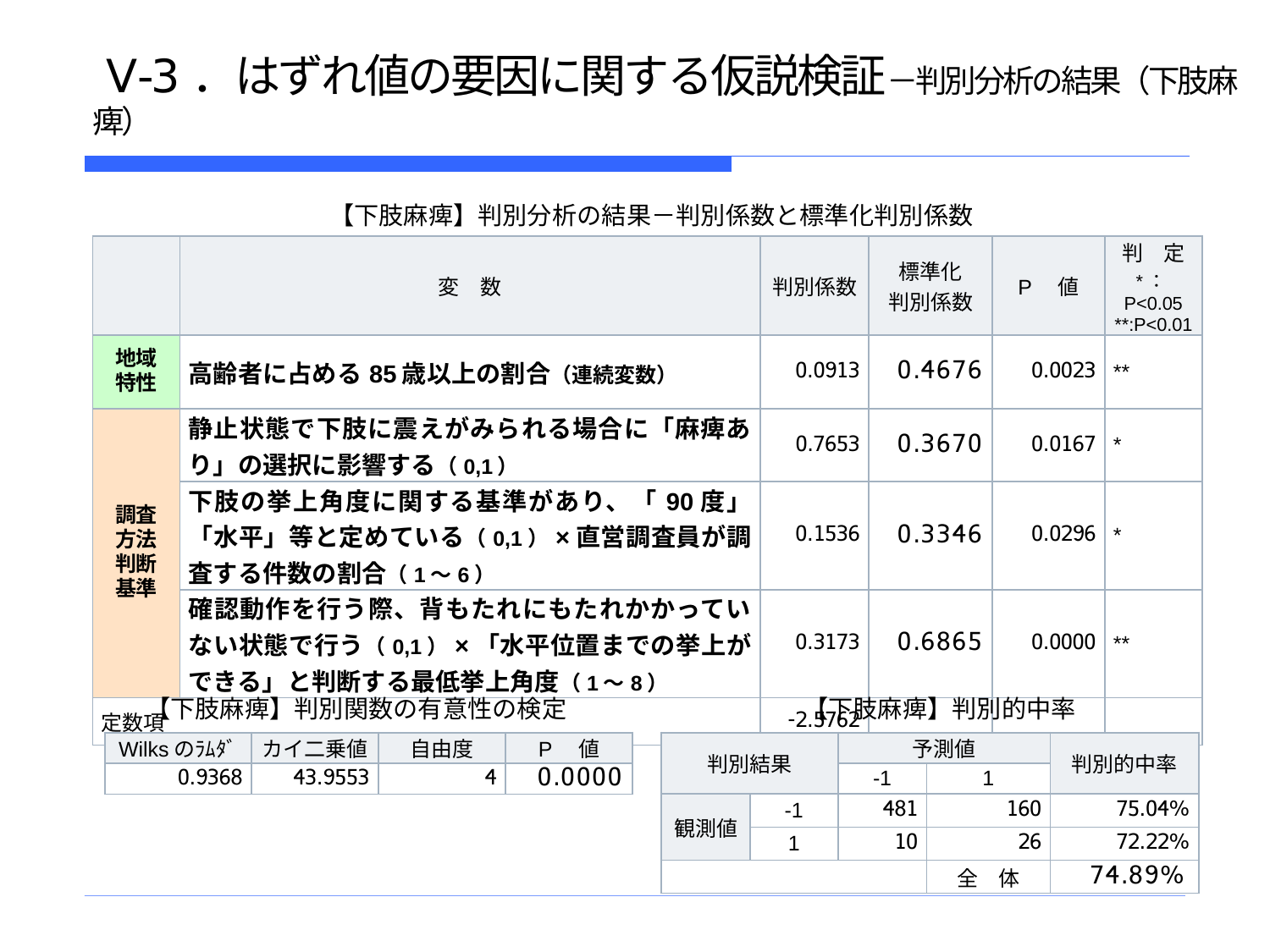

# Ⅴ-3．はずれ値の要因に関する仮説検証－判別分析の結果（下肢麻痺）
【下肢麻痺】判別分析の結果－判別係数と標準化判別係数
|  | 変　数 | 判別係数 | 標準化 判別係数 | P　値 | 判　定 \*：P<0.05 \*\*:P<0.01 |
| --- | --- | --- | --- | --- | --- |
| 地域 特性 | 高齢者に占める85歳以上の割合（連続変数） | 0.0913 | 0.4676 | 0.0023 | \*\* |
| 調査方法 判断基準 | 静止状態で下肢に震えがみられる場合に「麻痺あり」の選択に影響する（0,1） | 0.7653 | 0.3670 | 0.0167 | \* |
|  | 下肢の挙上角度に関する基準があり、「90度」「水平」等と定めている（0,1）×直営調査員が調査する件数の割合（1～6） | 0.1536 | 0.3346 | 0.0296 | \* |
|  | 確認動作を行う際、背もたれにもたれかかっていない状態で行う（0,1）×「水平位置までの挙上ができる」と判断する最低挙上角度（1～8） | 0.3173 | 0.6865 | 0.0000 | \*\* |
| 定数項 |  | -2.5762 |  |  |  |
【下肢麻痺】判別関数の有意性の検定
【下肢麻痺】判別的中率
| Wilksのﾗﾑﾀﾞ | カイ二乗値 | 自由度 | P　値 |
| --- | --- | --- | --- |
| 0.9368 | 43.9553 | 4 | 0.0000 |
| 判別結果 |  | 予測値 |  | 判別的中率 |
| --- | --- | --- | --- | --- |
|  |  | -1 | 1 |  |
| 観測値 | -1 | 481 | 160 | 75.04% |
|  | 1 | 10 | 26 | 72.22% |
|  |  |  | 全　体 | 74.89% |